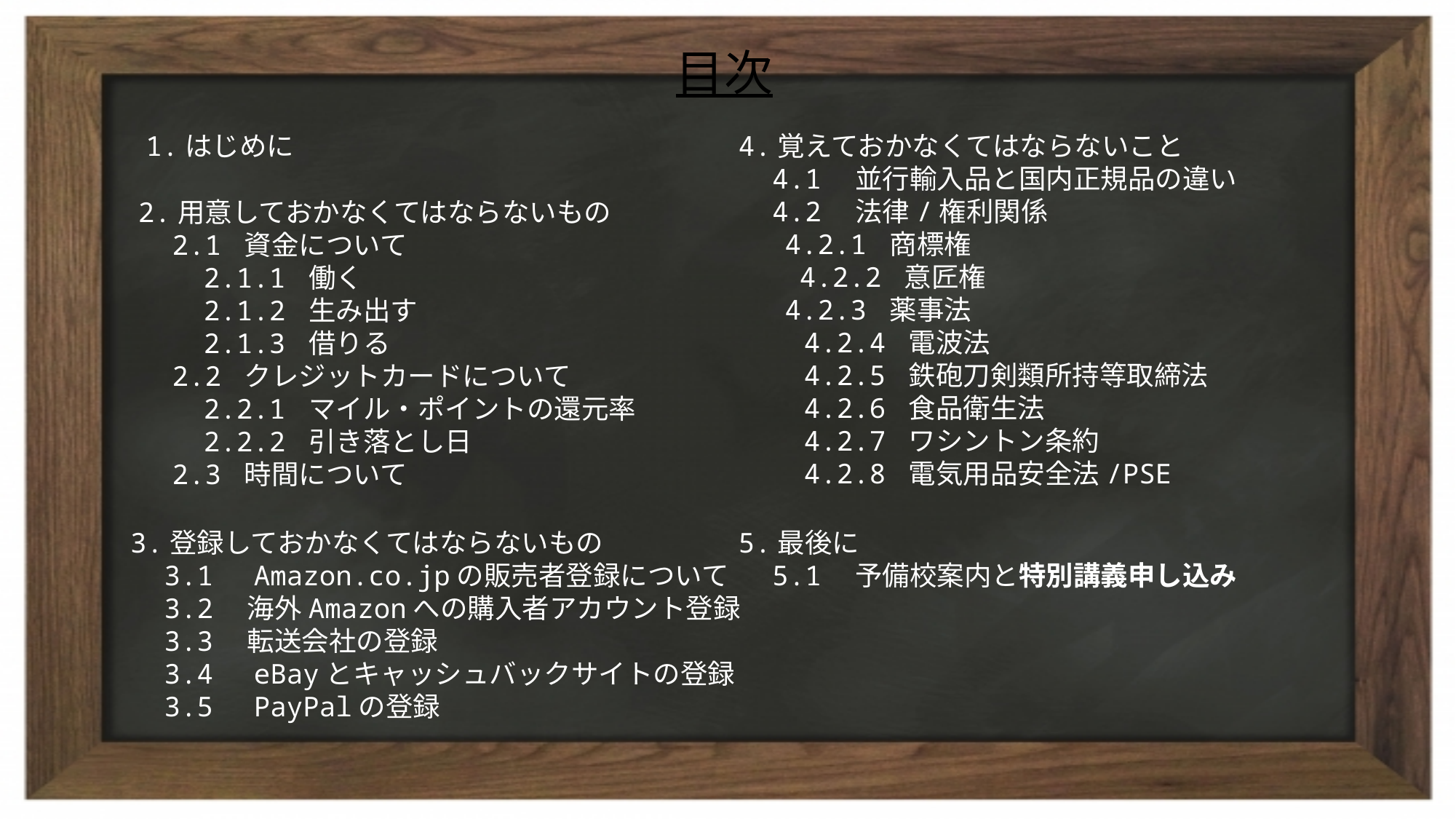

# 目次
1.はじめに
4.覚えておかなくてはならないこと
　4.1　並行輸入品と国内正規品の違い
　4.2　法律/権利関係
　  4.2.1 商標権
　　4.2.2 意匠権
　  4.2.3 薬事法
    4.2.4 電波法
    4.2.5 鉄砲刀剣類所持等取締法
    4.2.6 食品衛生法
    4.2.7 ワシントン条約
    4.2.8 電気用品安全法/PSE
2.用意しておかなくてはならないもの
　2.1 資金について
    2.1.1 働く
    2.1.2 生み出す
    2.1.3 借りる
　2.2 クレジットカードについて
    2.2.1 マイル・ポイントの還元率
    2.2.2 引き落とし日
　2.3 時間について
3.登録しておかなくてはならないもの
　3.1　Amazon.co.jpの販売者登録について
　3.2　海外Amazonへの購入者アカウント登録
　3.3　転送会社の登録
　3.4　eBayとキャッシュバックサイトの登録
　3.5　PayPalの登録
5.最後に
　5.1　予備校案内と特別講義申し込み